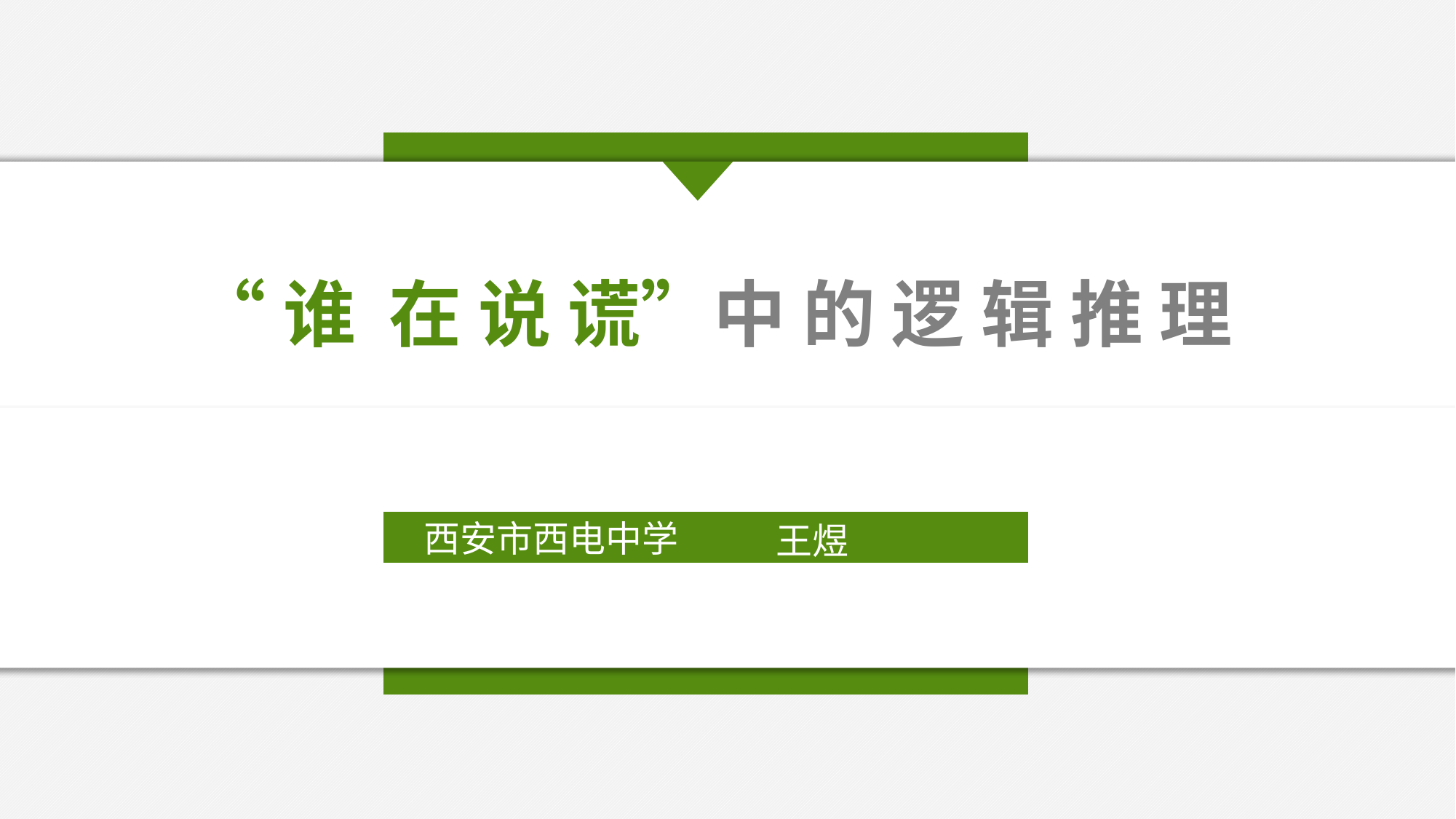

“谁  在 说 谎”中 的 逻 辑 推 理

西安市西电中学

王煜